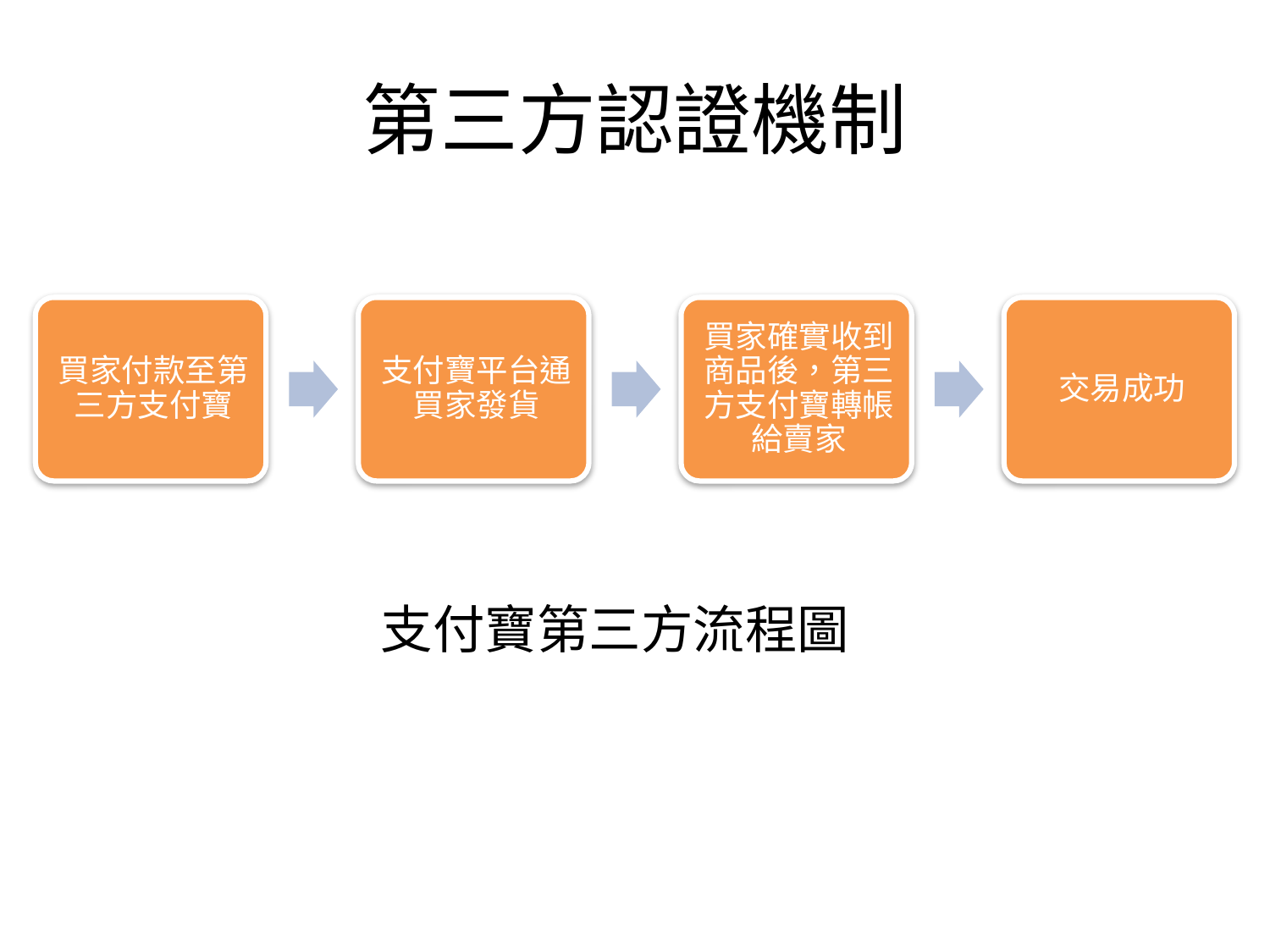

買家付款至第三方支付寶

支付寶平台通買家發貨

買家確實收到商品後，第三方支付寶轉帳給賣家

交易成功
# 第三方認證機制
支付寶第三方流程圖